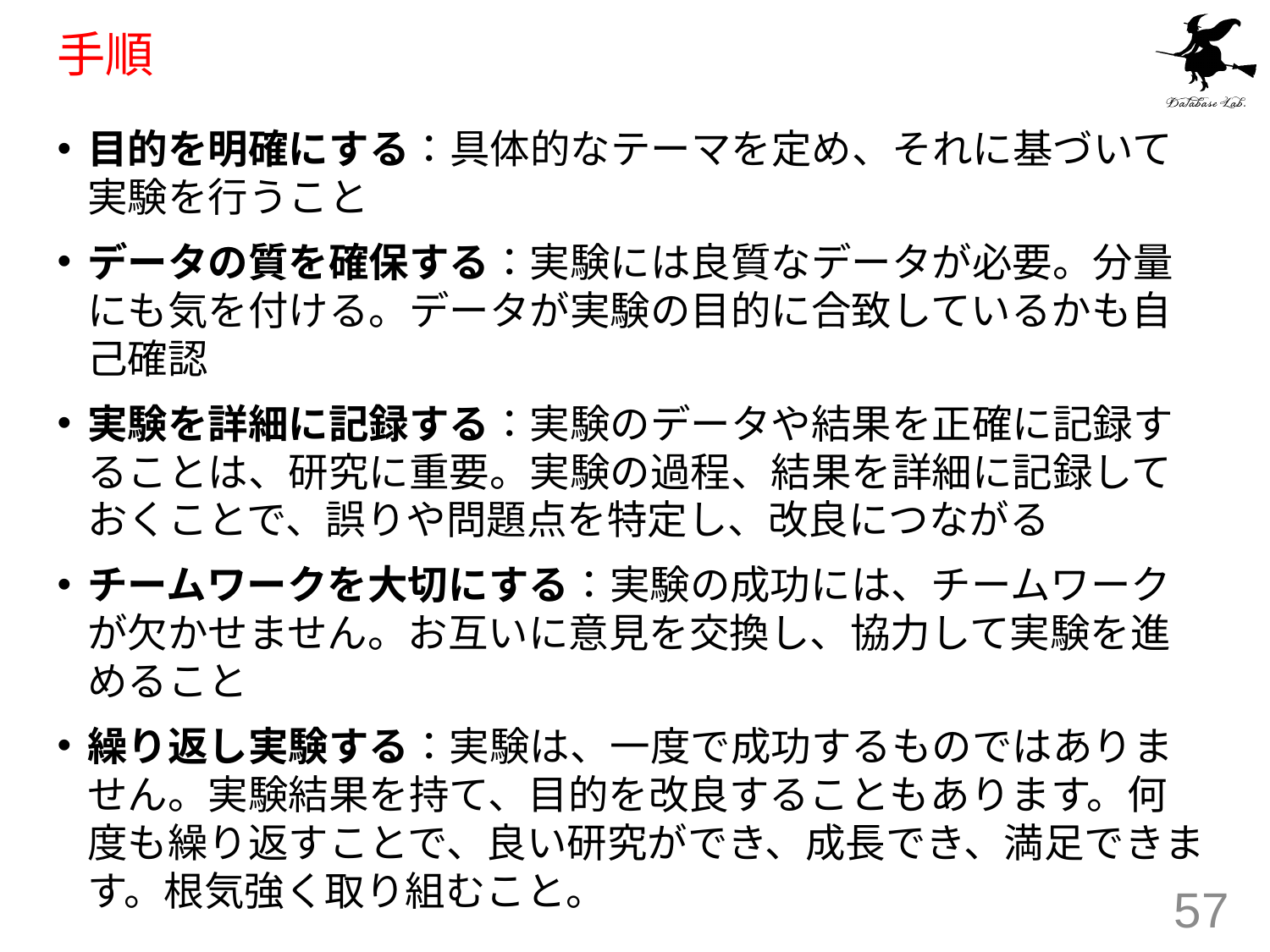

# 手順
目的を明確にする：具体的なテーマを定め、それに基づいて実験を行うこと
データの質を確保する：実験には良質なデータが必要。分量にも気を付ける。データが実験の目的に合致しているかも自己確認
実験を詳細に記録する：実験のデータや結果を正確に記録することは、研究に重要。実験の過程、結果を詳細に記録しておくことで、誤りや問題点を特定し、改良につながる
チームワークを大切にする：実験の成功には、チームワークが欠かせません。お互いに意見を交換し、協力して実験を進めること
繰り返し実験する：実験は、一度で成功するものではありません。実験結果を持て、目的を改良することもあります。何度も繰り返すことで、良い研究ができ、成長でき、満足できます。根気強く取り組むこと。
57